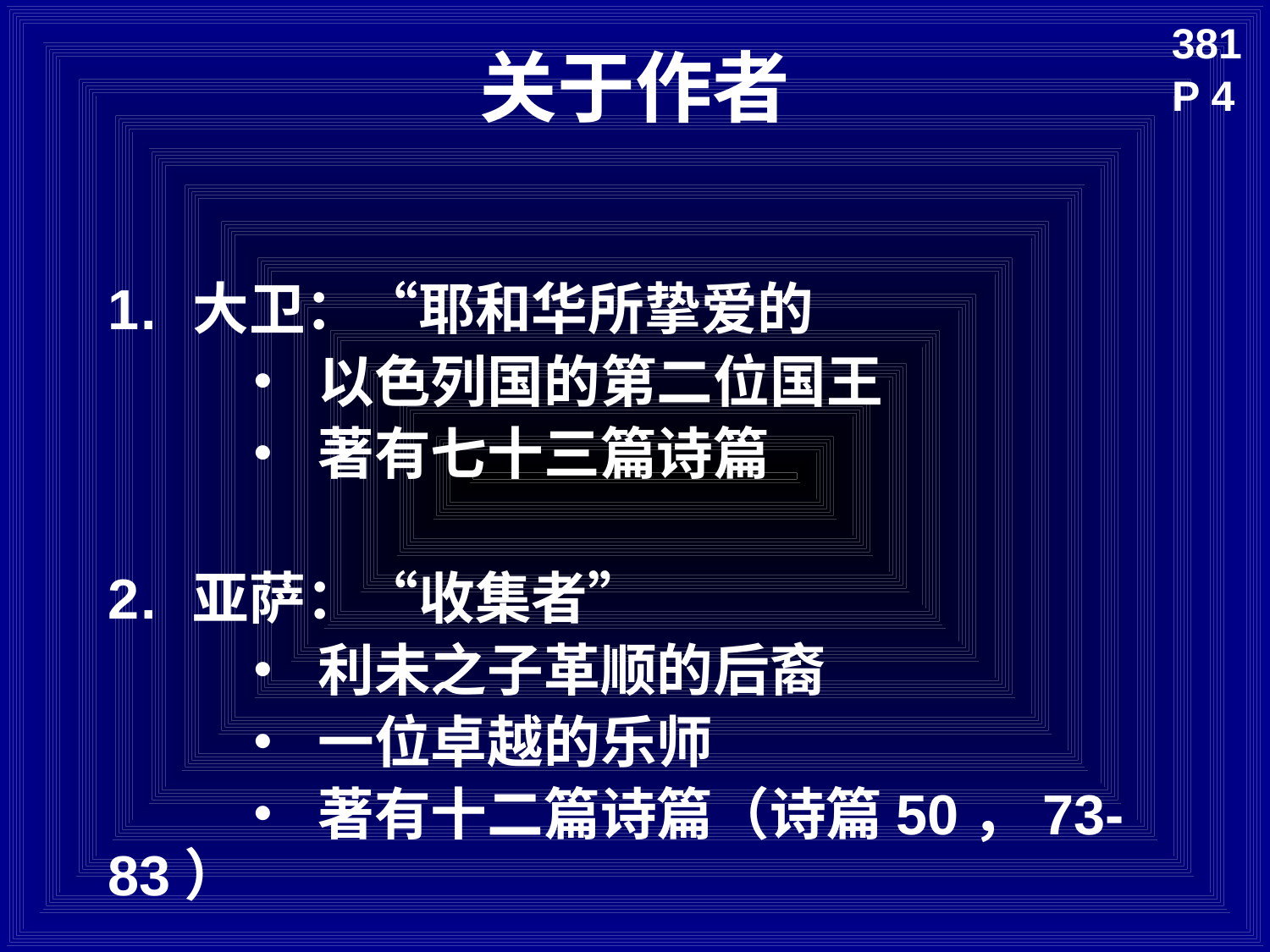

# 关于作者
381
P 4
大卫：“耶和华所挚爱的
	• 以色列国的第二位国王
	• 著有七十三篇诗篇

亚萨：“收集者”
	• 利未之子革顺的后裔
	• 一位卓越的乐师
	• 著有十二篇诗篇（诗篇50，73-83）